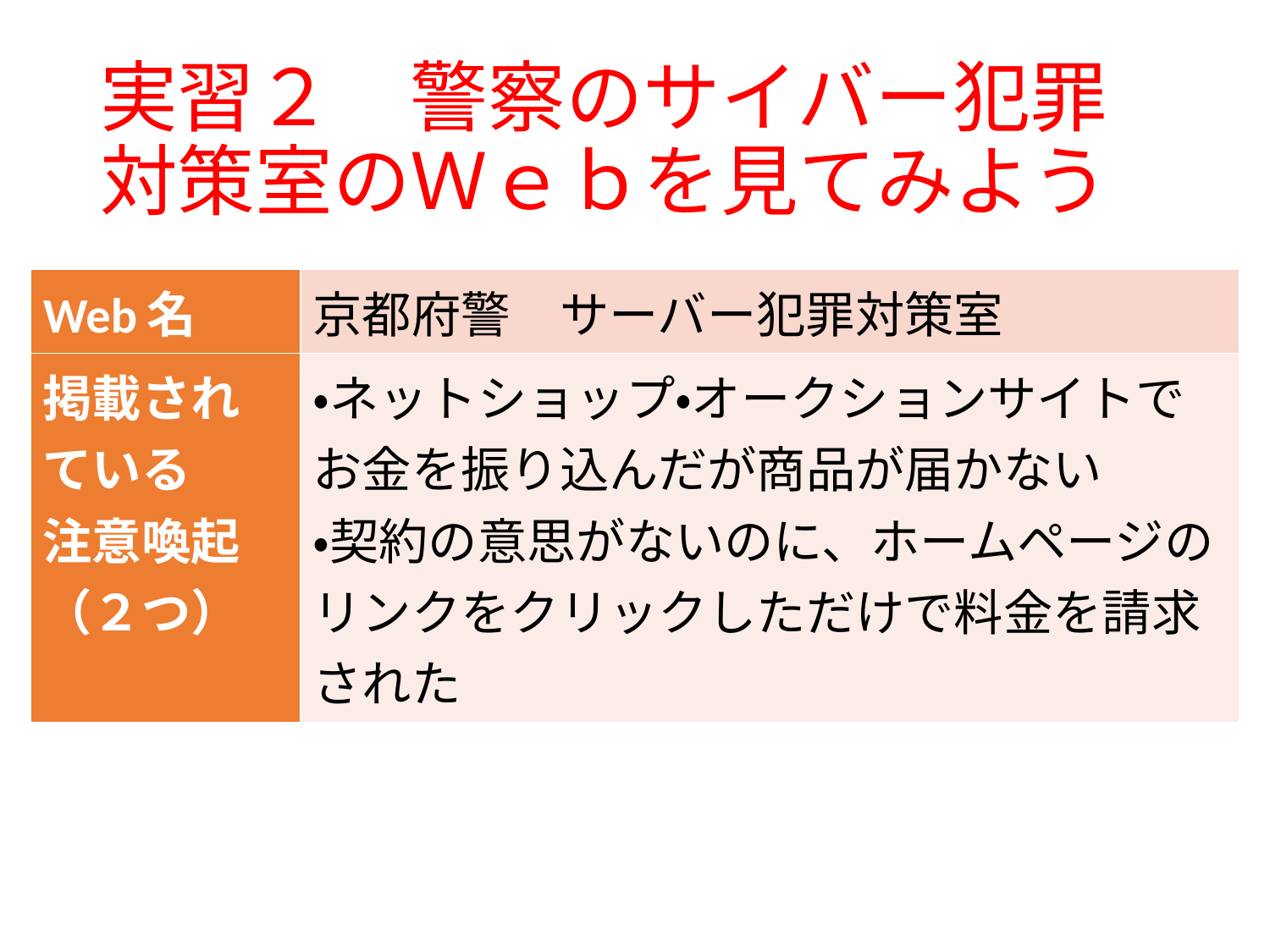

# 実習２　警察のサイバー犯罪対策室のＷｅｂを見てみよう
| Web名 | 京都府警　サーバー犯罪対策室 |
| --- | --- |
| 掲載されている 注意喚起 （２つ） | ・ネットショップ・オークションサイトでお金を振り込んだが商品が届かない ・契約の意思がないのに、ホームページのリンクをクリックしただけで料金を請求された |